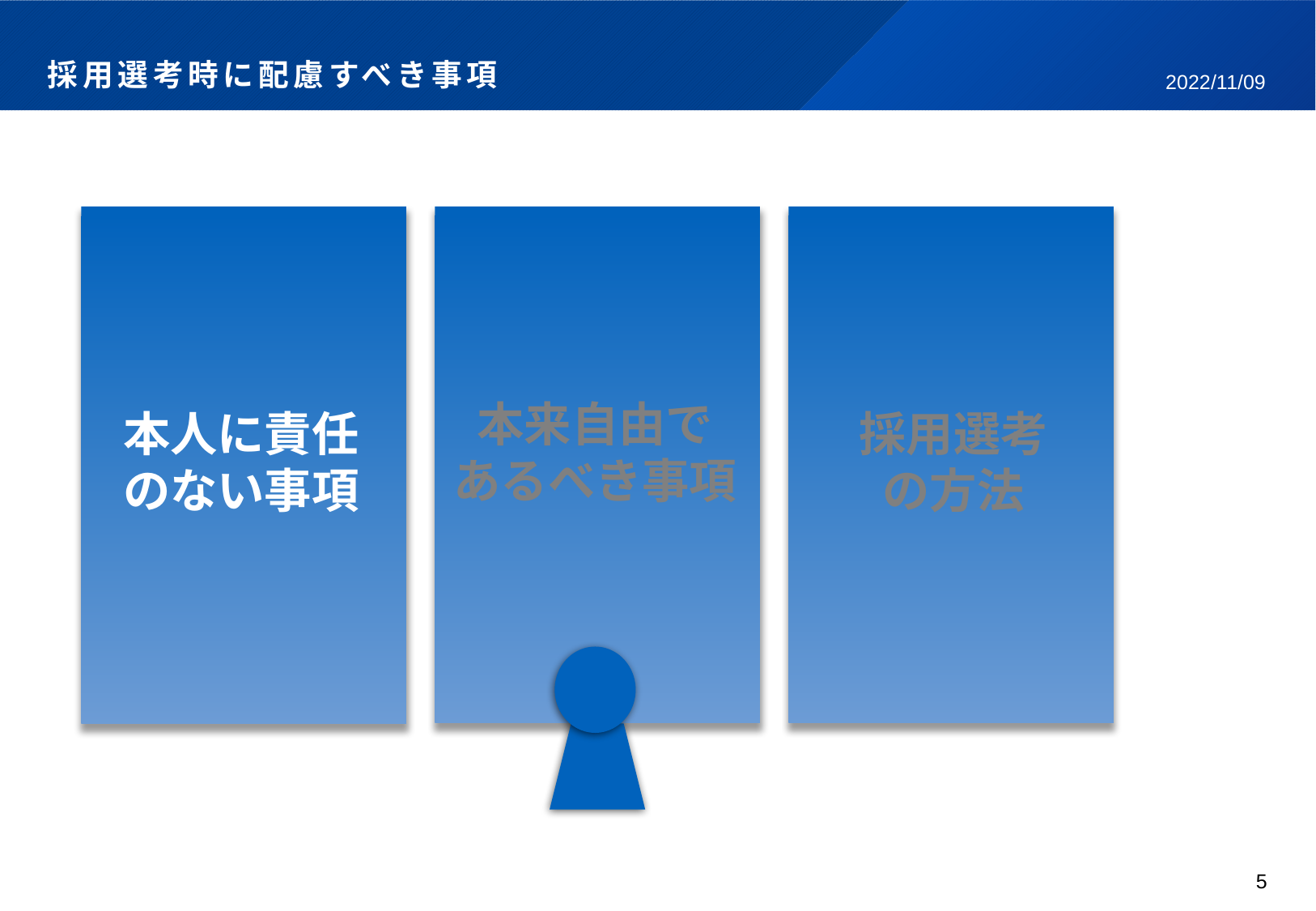

# 採用選考時に配慮すべき事項
2022/11/09

本来自由で
あるべき事項
本人に責任
のない事項
採用選考
の方法

5